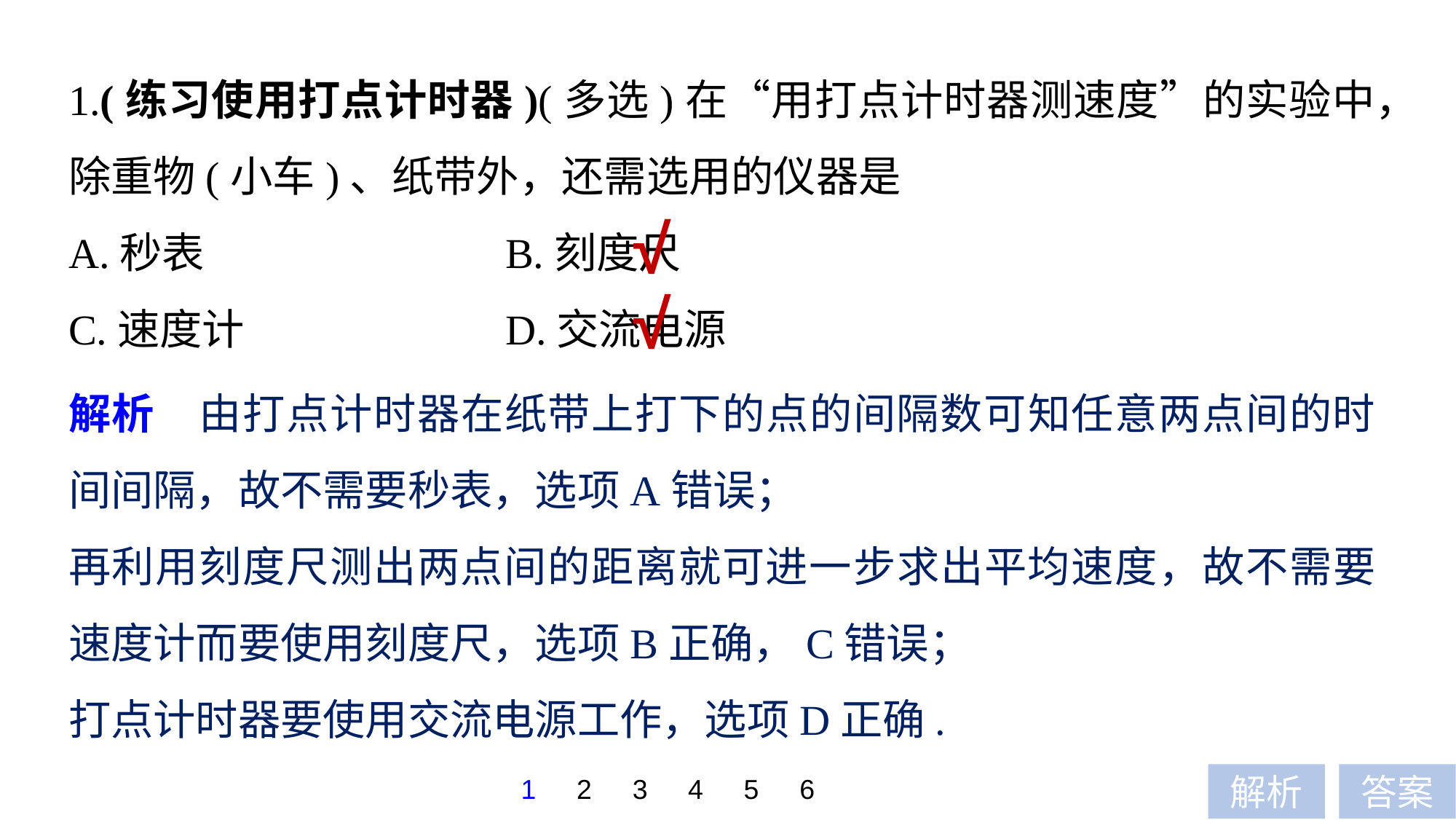

1.(练习使用打点计时器)(多选)在“用打点计时器测速度”的实验中，除重物(小车)、纸带外，还需选用的仪器是
A.秒表  			B.刻度尺
C.速度计  			D.交流电源
√
√
解析　由打点计时器在纸带上打下的点的间隔数可知任意两点间的时间间隔，故不需要秒表，选项A错误；
再利用刻度尺测出两点间的距离就可进一步求出平均速度，故不需要速度计而要使用刻度尺，选项B正确，C错误；
打点计时器要使用交流电源工作，选项D正确.
1
2
3
4
5
6
解析
答案